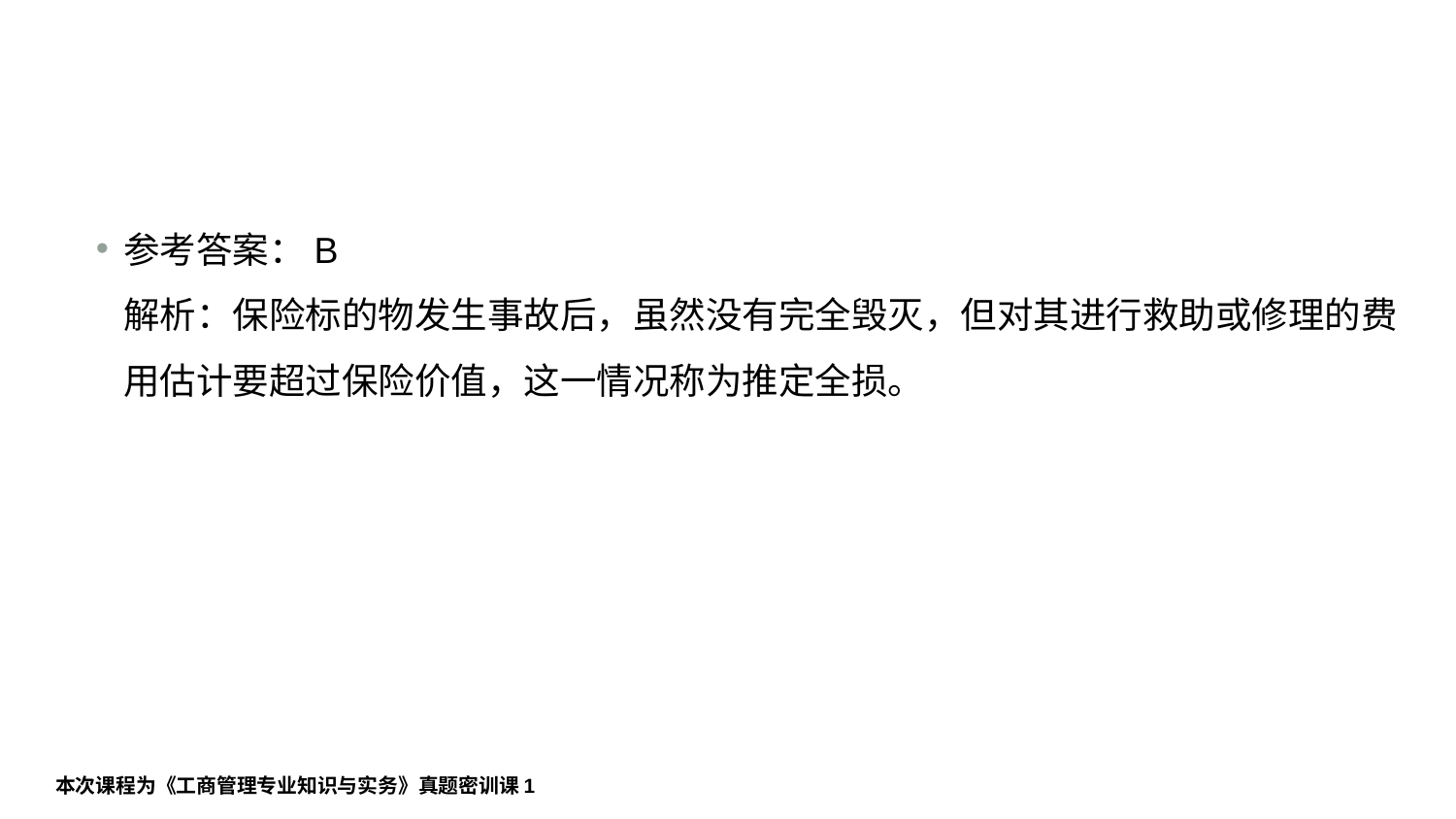

参考答案：B
解析：保险标的物发生事故后，虽然没有完全毁灭，但对其进行救助或修理的费用估计要超过保险价值，这一情况称为推定全损。